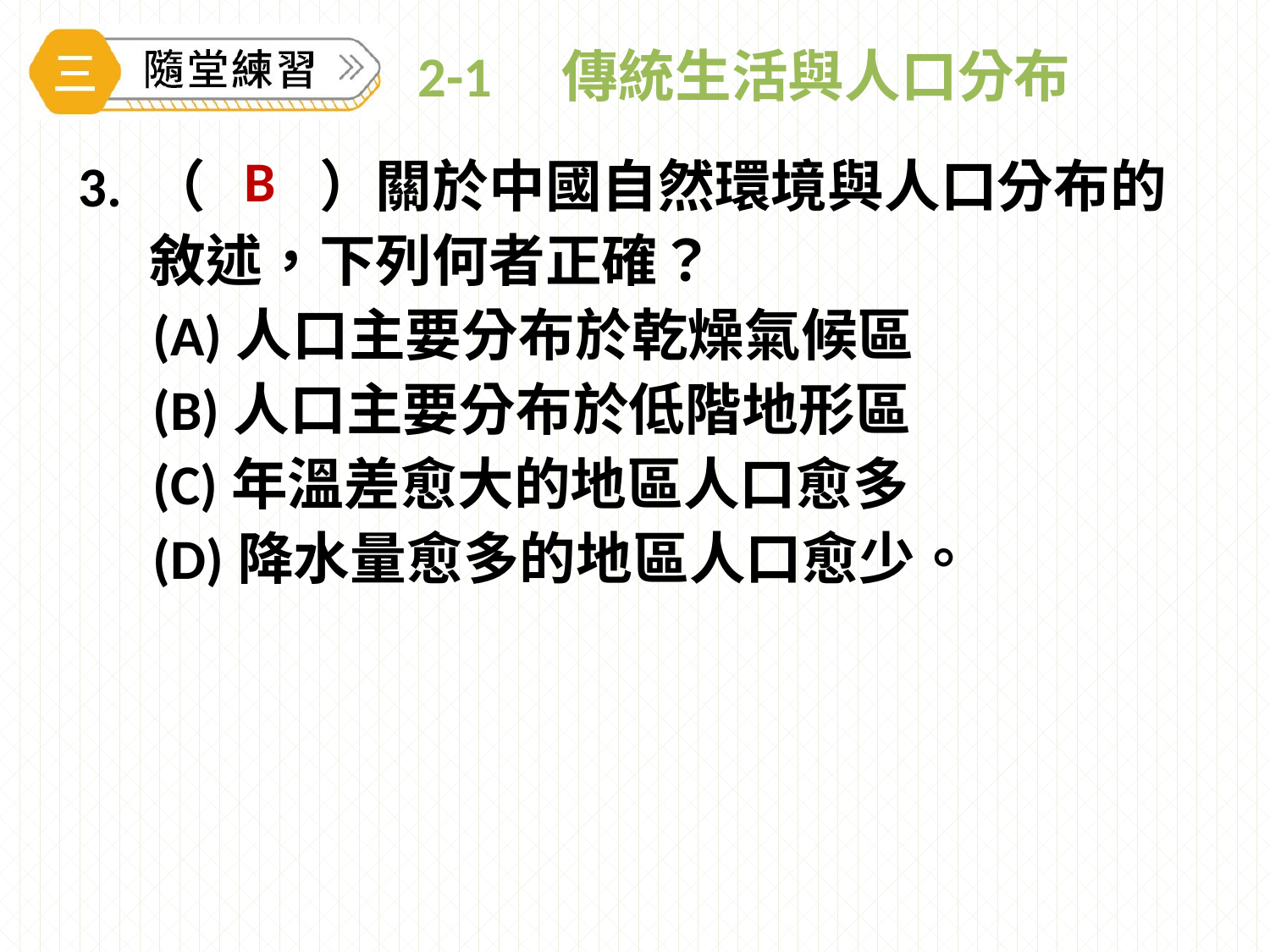

# 2-1　傳統生活與人口分布
3.	（　　）關於中國自然環境與人口分布的敘述，下列何者正確？
(A)人口主要分布於乾燥氣候區
(B)人口主要分布於低階地形區
(C)年溫差愈大的地區人口愈多
(D)降水量愈多的地區人口愈少。
B